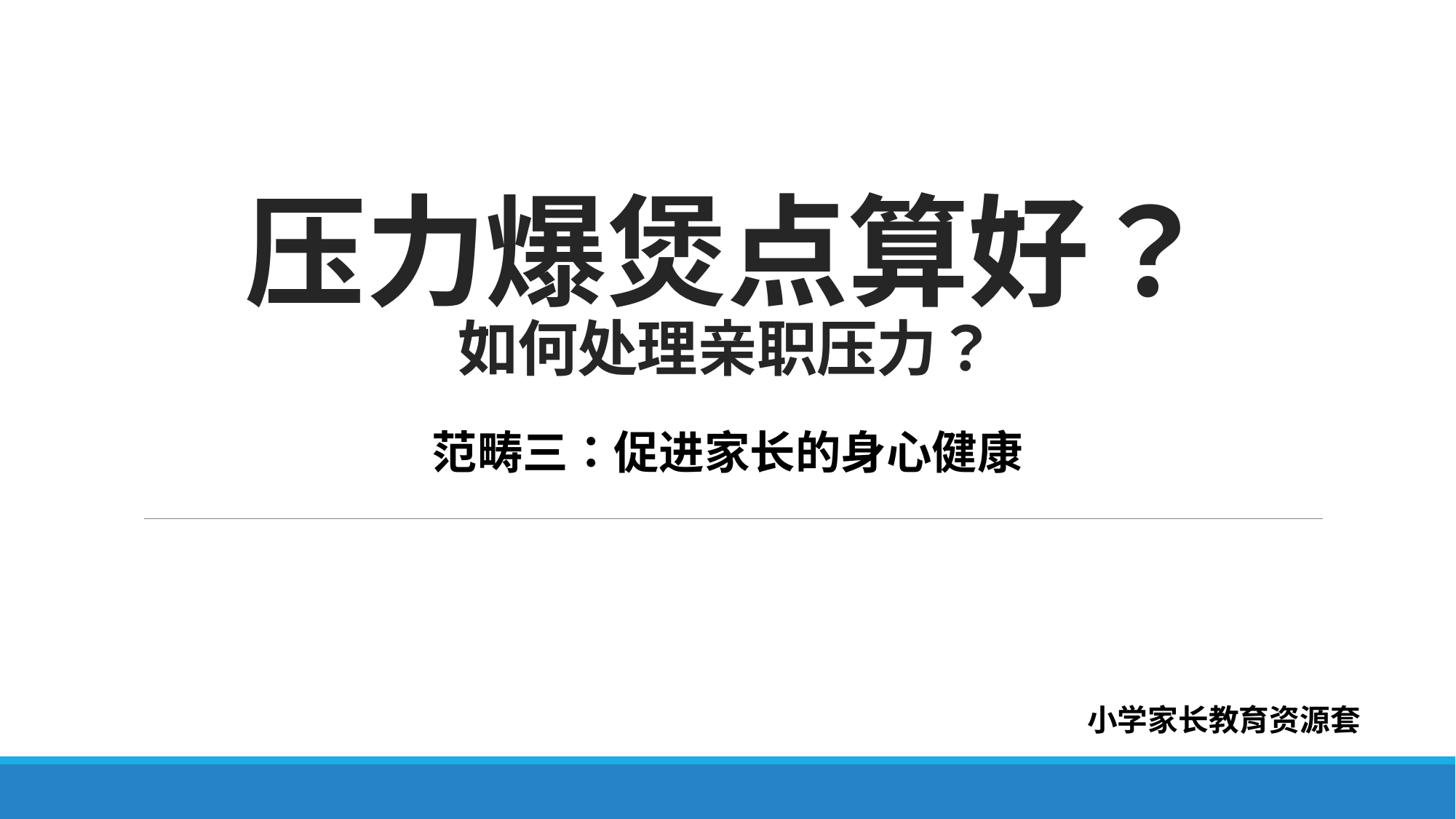

# 压力爆煲点算好？ 如何处理亲职压力？
范畴三：促进家长的身心健康
小学家长教育资源套